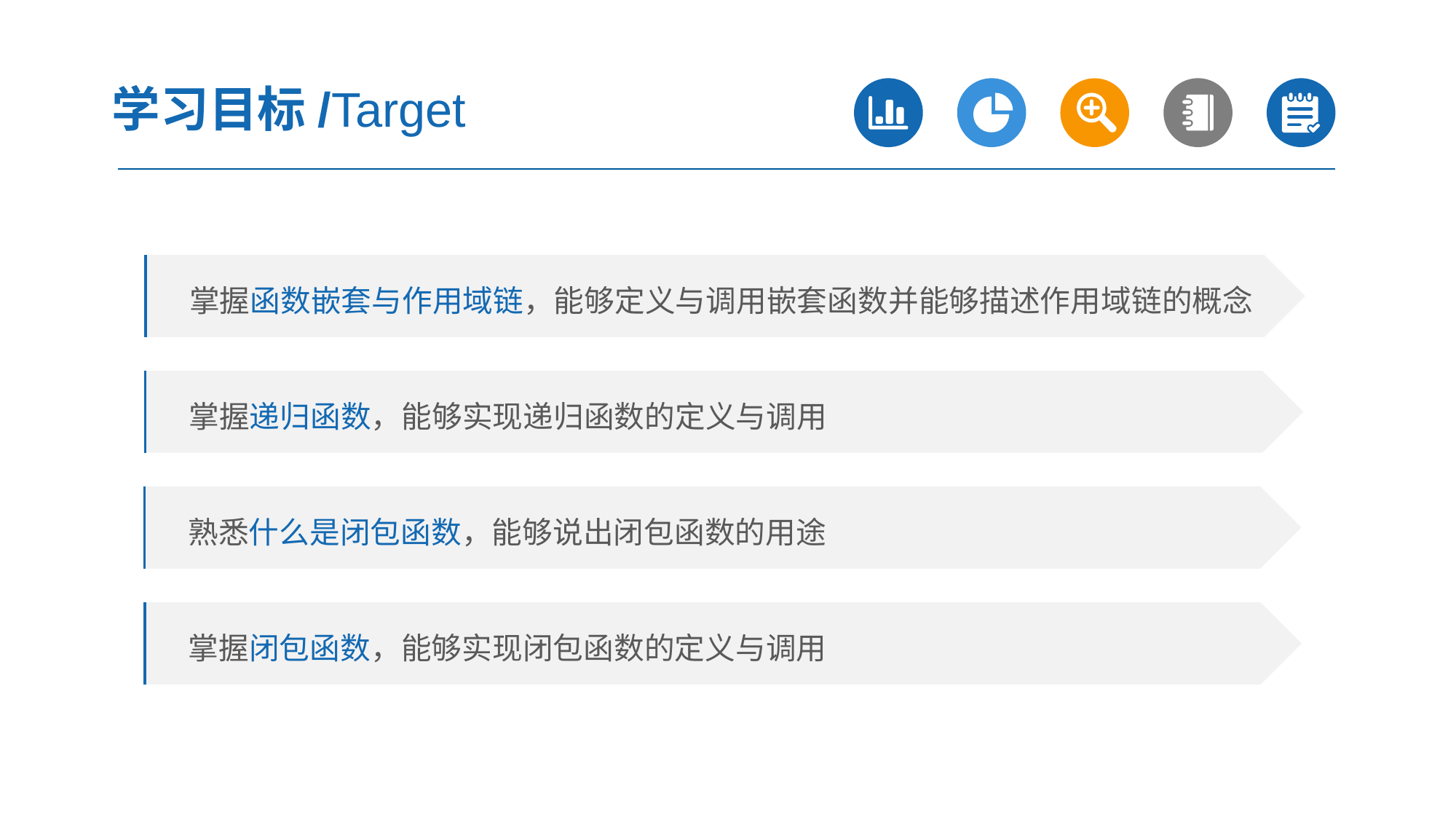

学习目标/Target
    掌握函数嵌套与作用域链，能够定义与调用嵌套函数并能够描述作用域链的概念

    掌握递归函数，能够实现递归函数的定义与调用

    熟悉什么是闭包函数，能够说出闭包函数的用途

    掌握闭包函数，能够实现闭包函数的定义与调用